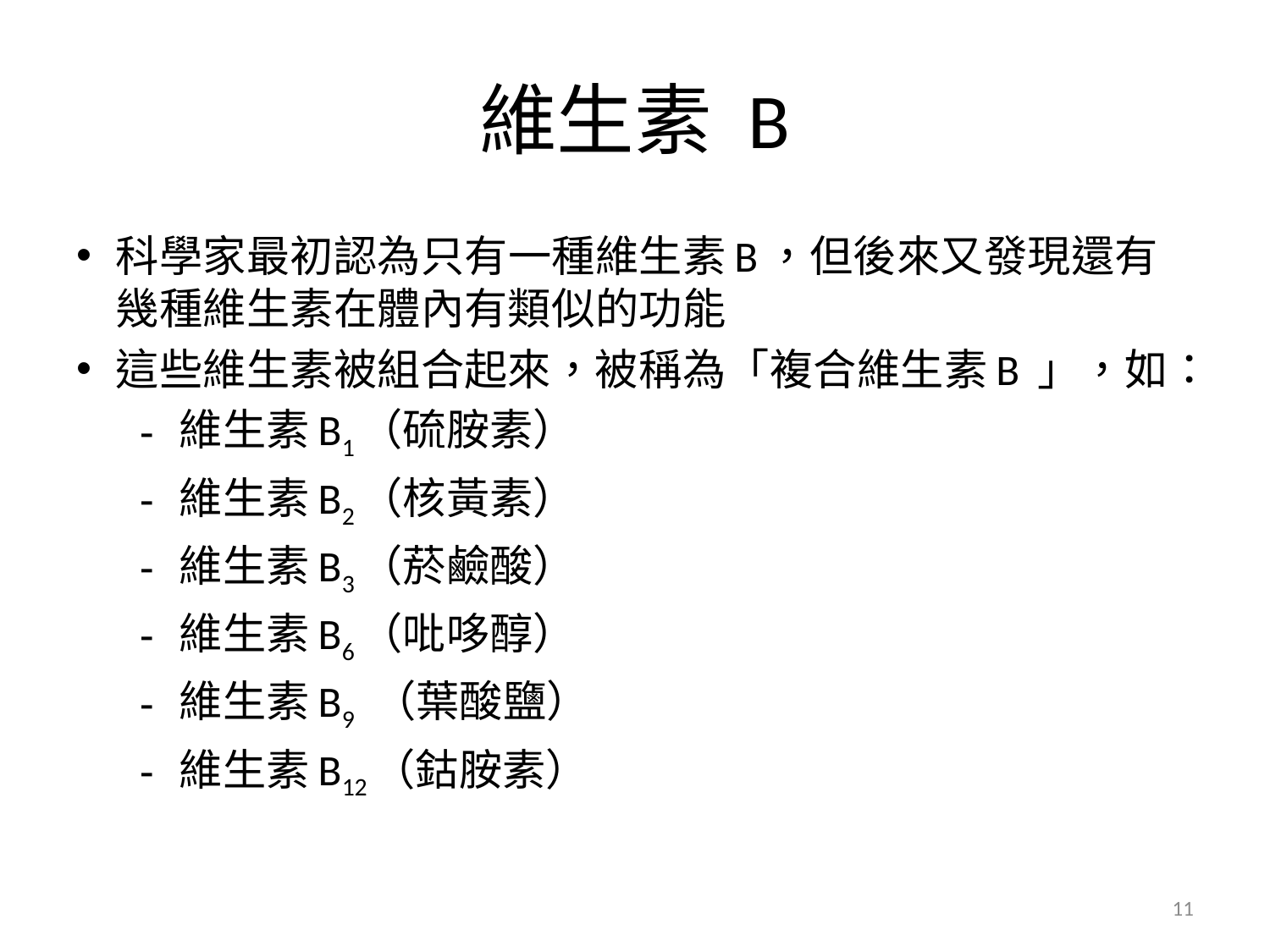

# 維生素 B
科學家最初認為只有一種維生素B，但後來又發現還有幾種維生素在體內有類似的功能
這些維生素被組合起來，被稱為「複合維生素B 」，如：
維生素B1（硫胺素）
維生素B2（核黃素）
維生素B3（菸鹼酸）
維生素B6（吡哆醇）
維生素B9 （葉酸鹽）
維生素B12（鈷胺素）
11